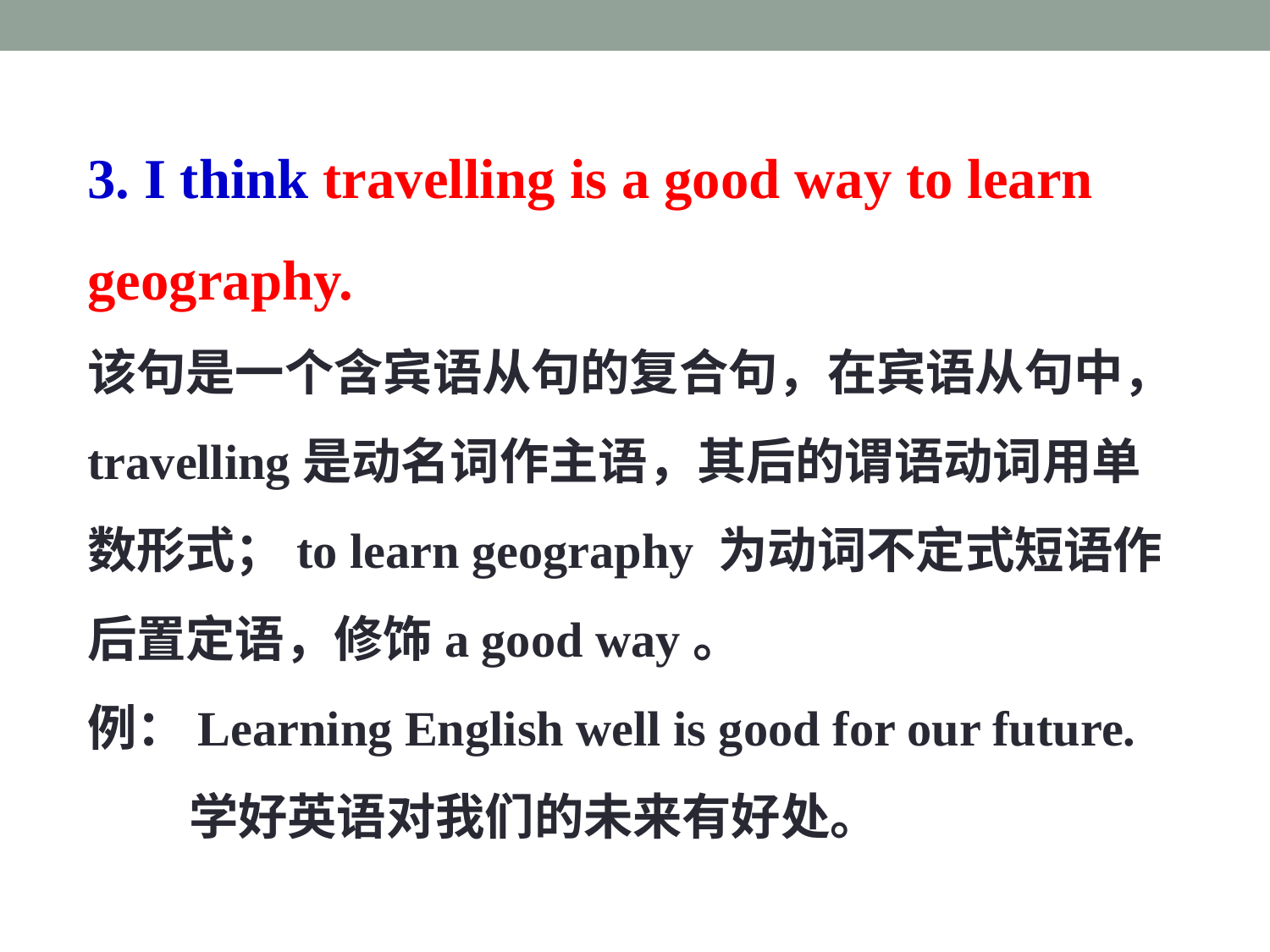

3. I think travelling is a good way to learn geography.
该句是一个含宾语从句的复合句，在宾语从句中，travelling是动名词作主语，其后的谓语动词用单数形式；to learn geography 为动词不定式短语作后置定语，修饰a good way。
例：Learning English well is good for our future.
        学好英语对我们的未来有好处。